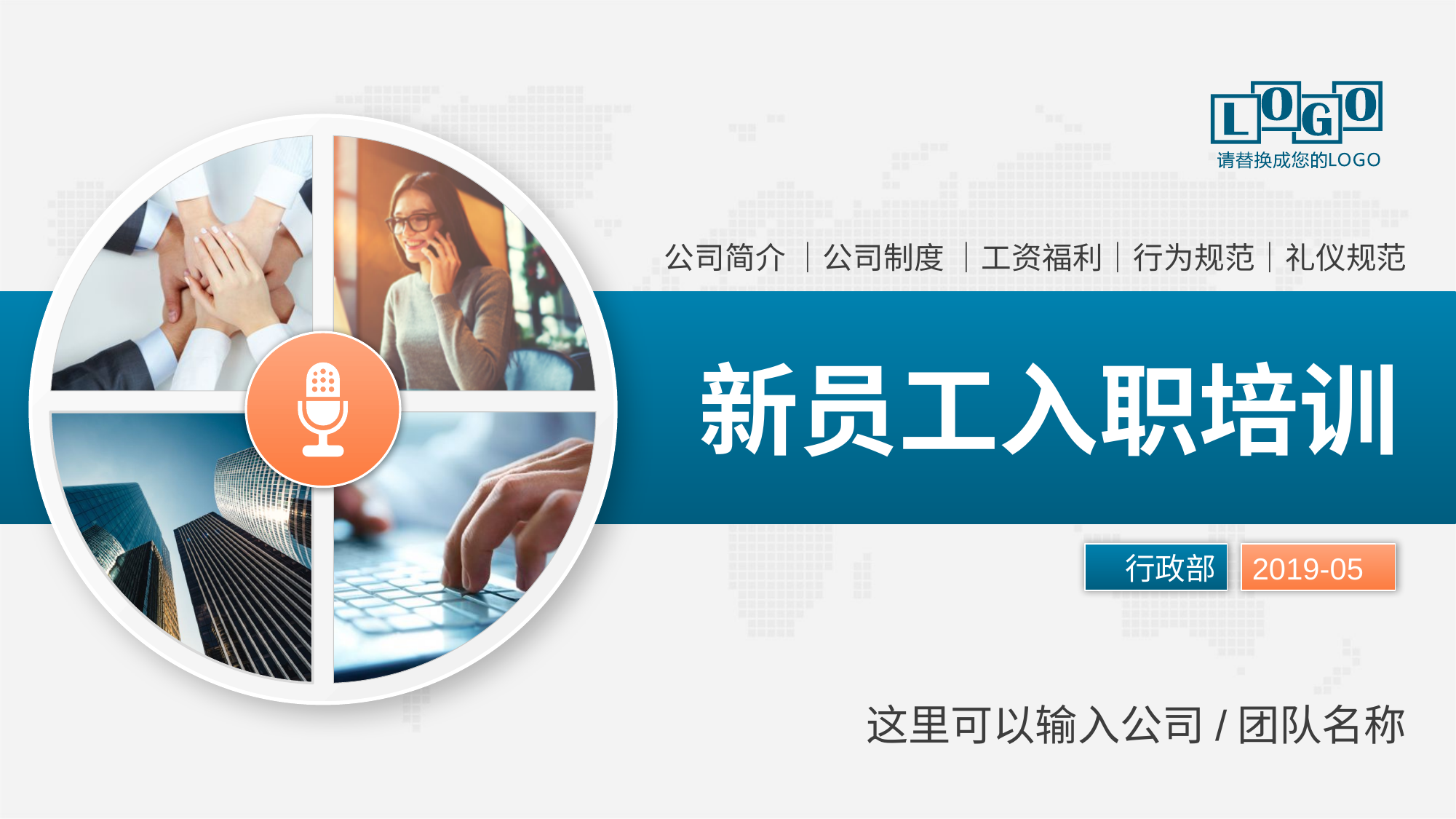

公司简介 ｜公司制度 ｜工资福利｜行为规范｜礼仪规范

新员工入职培训

行政部
2019-05
这里可以输入公司/团队名称